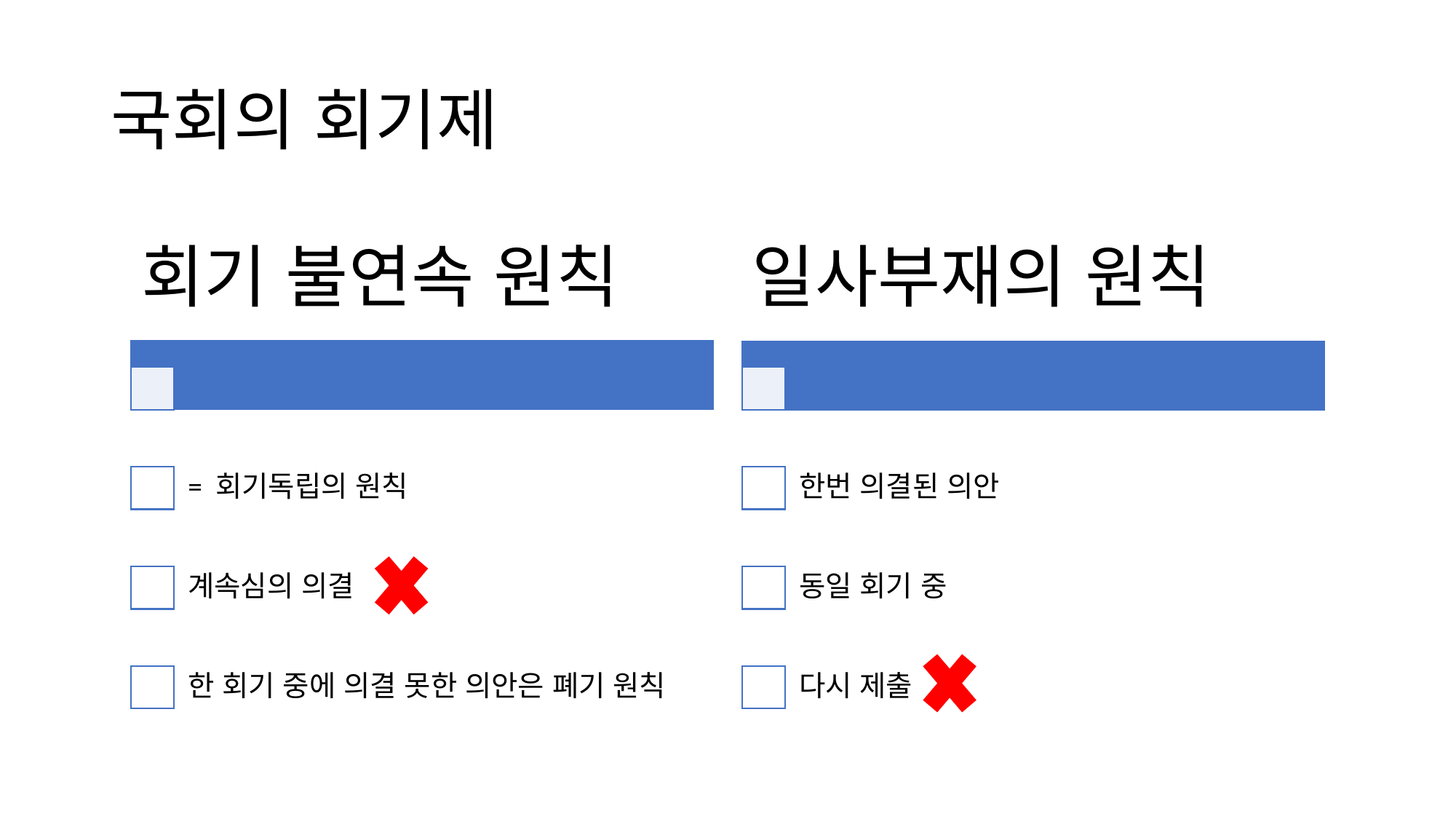

# 국회의 회기제
회기 불연속 원칙
= 회기독립의 원칙
계속심의 의결
한 회기 중에 의결 못한 의안은 폐기 원칙
일사부재의 원칙
한번 의결된 의안
동일 회기 중
다시 제출